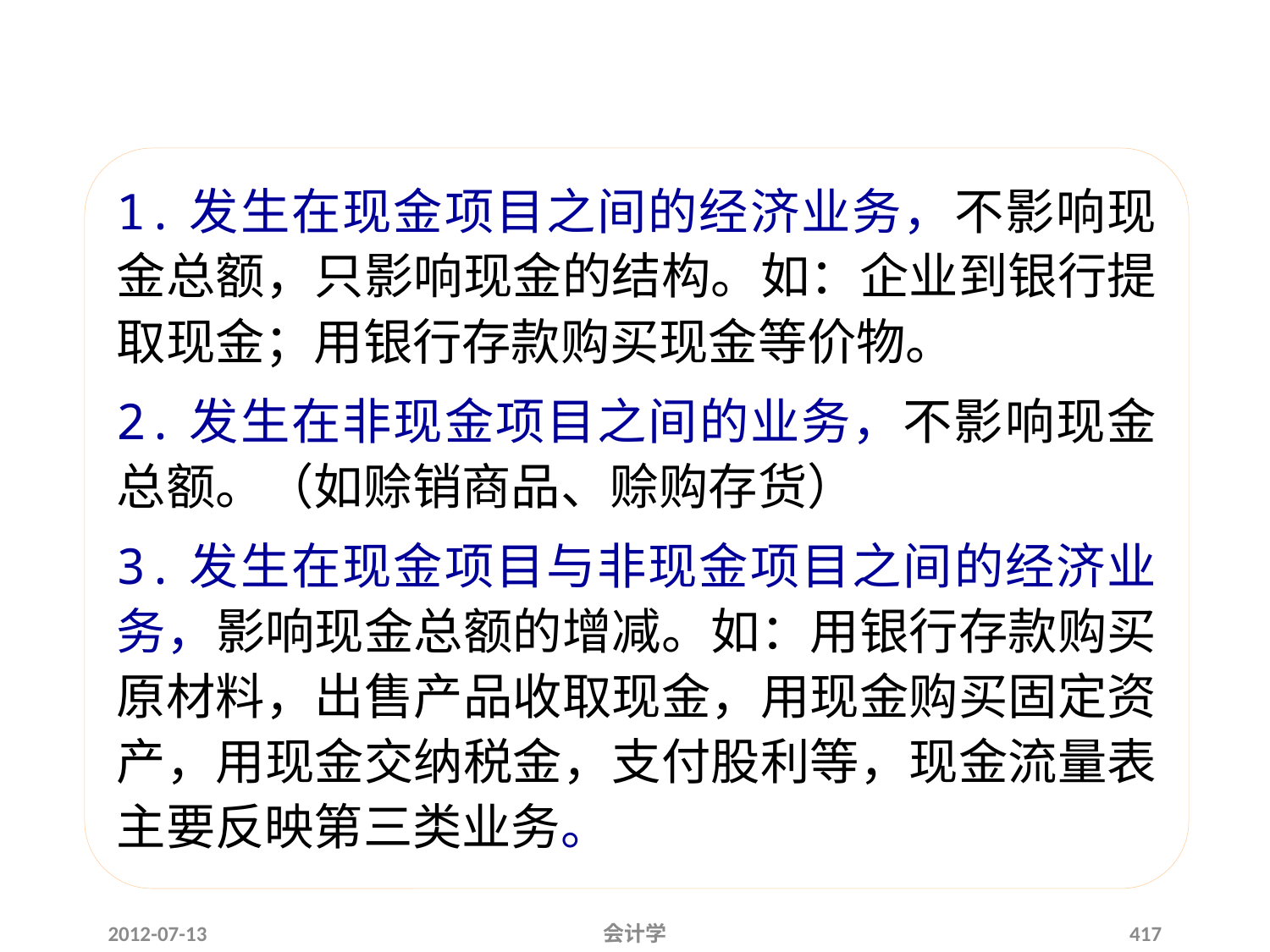

（三）现金流量与经济业务的关系
1.发生在现金项目之间的经济业务，不影响现金总额，只影响现金的结构。如：企业到银行提取现金；用银行存款购买现金等价物。
2.发生在非现金项目之间的业务，不影响现金总额。（如赊销商品、赊购存货）
3.发生在现金项目与非现金项目之间的经济业务，影响现金总额的增减。如：用银行存款购买原材料，出售产品收取现金，用现金购买固定资产，用现金交纳税金，支付股利等，现金流量表主要反映第三类业务。
2012-07-13
会计学
417